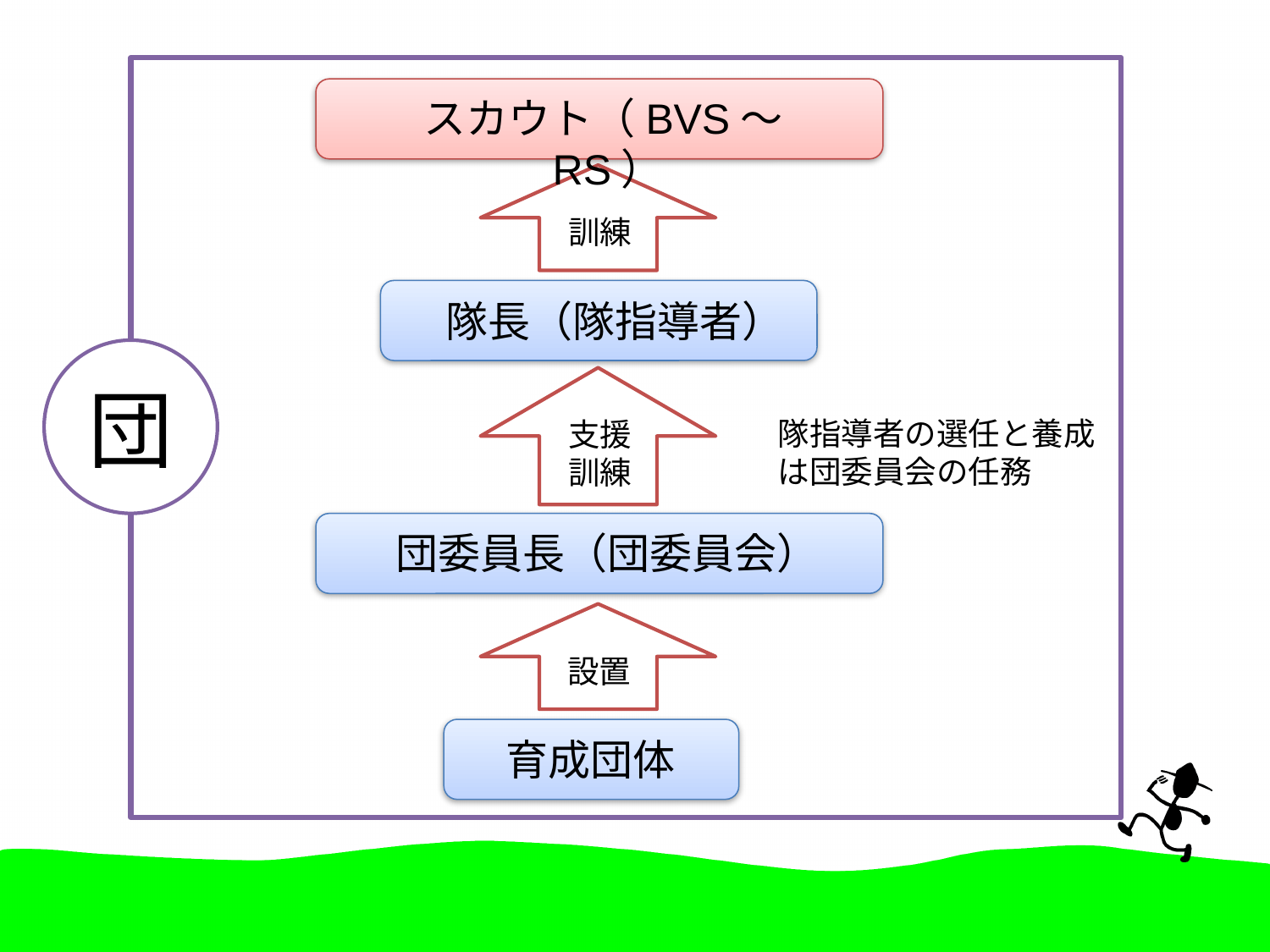

団

スカウト（BVS〜RS）

訓練

隊長（隊指導者）

支援
訓練
隊指導者の選任と養成は団委員会の任務

団委員長（団委員会）

設置

育成団体